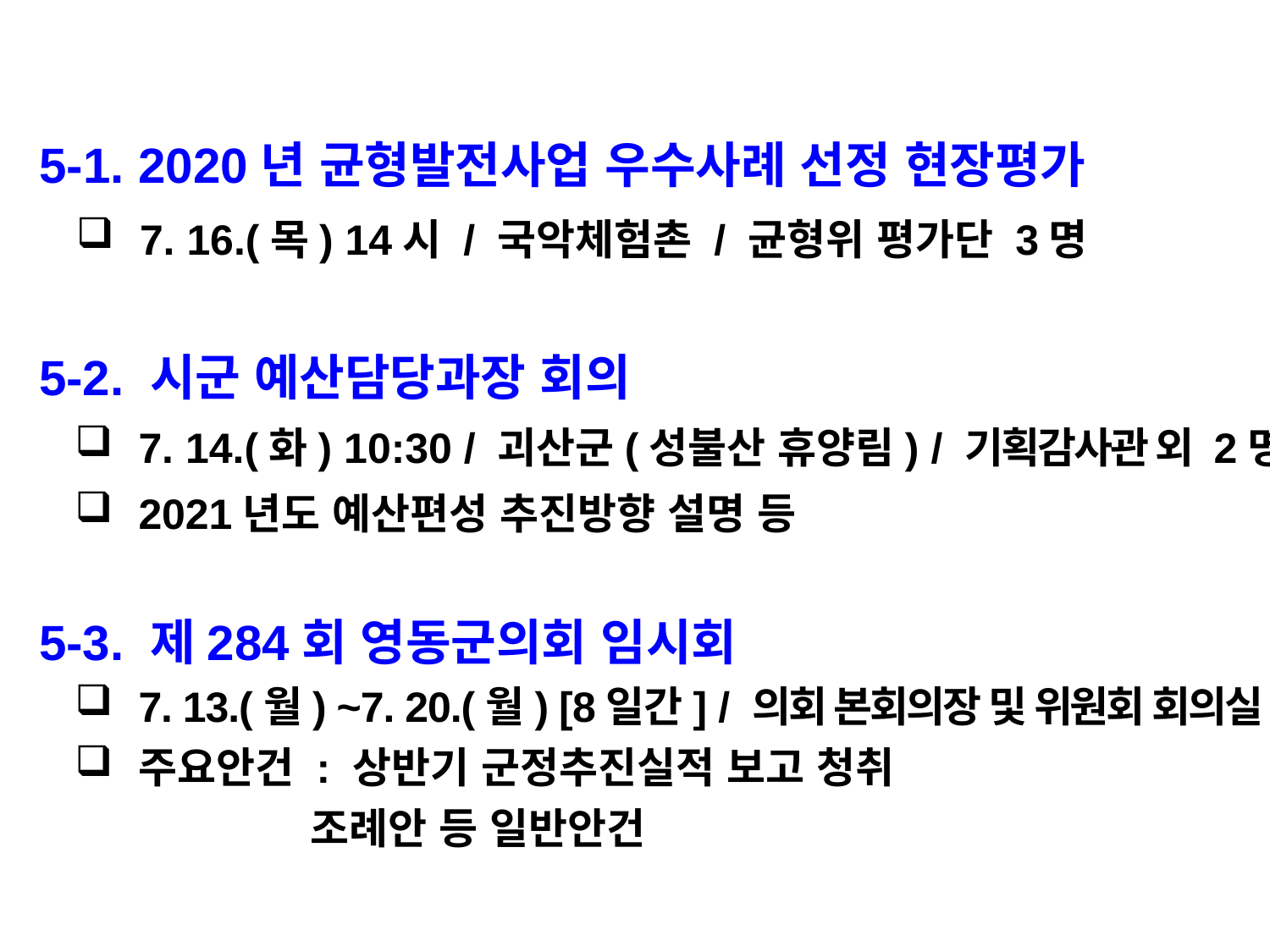

5-1. 2020년 균형발전사업 우수사례 선정 현장평가
7. 16.(목) 14시 / 국악체험촌 / 균형위 평가단 3명

  5-2. 시군 예산담당과장 회의
7. 14.(화) 10:30 / 괴산군(성불산 휴양림) / 기획감사관 외 2명
2021년도 예산편성 추진방향 설명 등

  5-3. 제284회 영동군의회 임시회
7. 13.(월) ~7. 20.(월) [8일간] / 의회 본회의장 및 위원회 회의실
주요안건 : 상반기 군정추진실적 보고 청취
                   조례안 등 일반안건